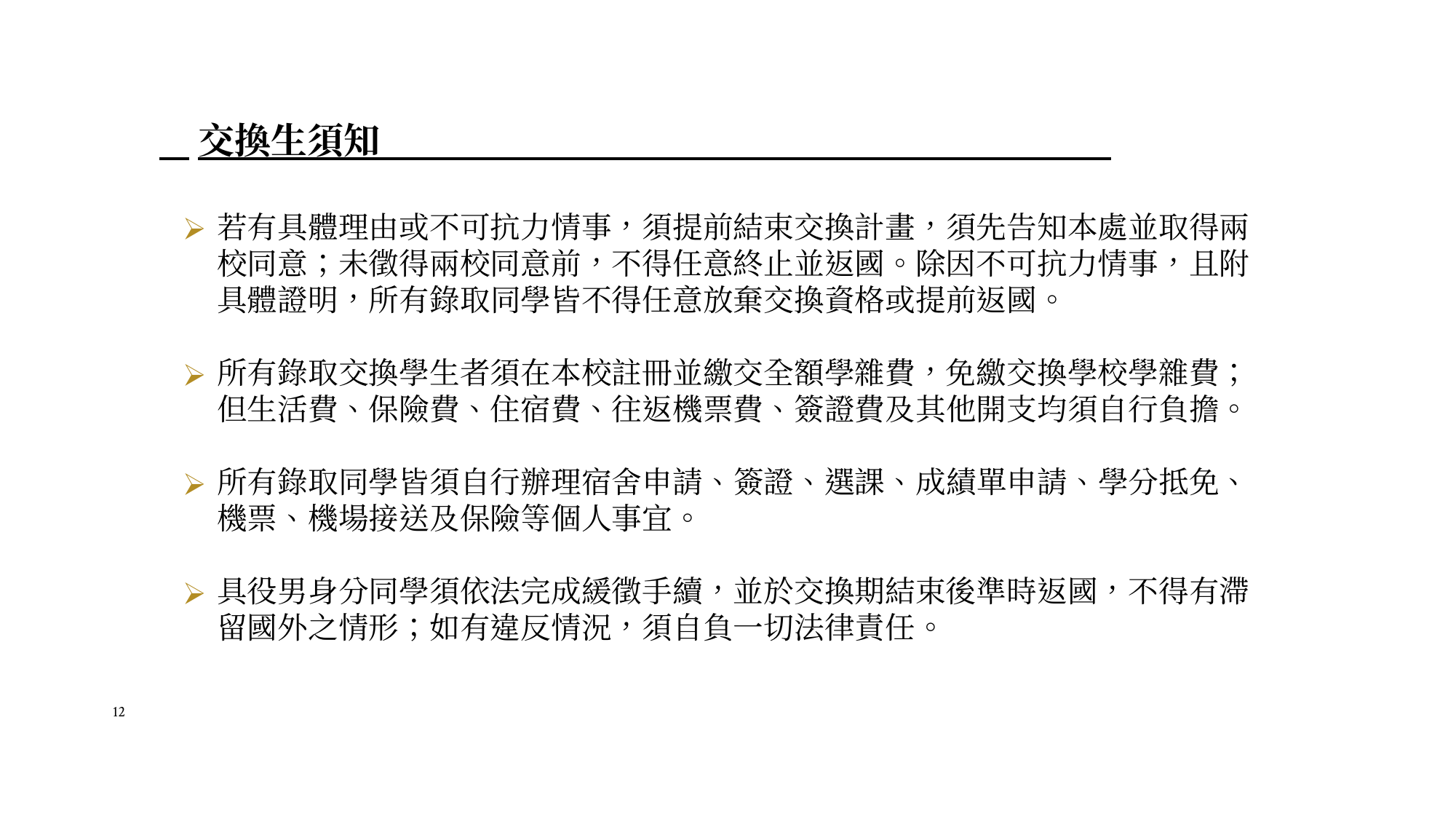

交換生須知
若有具體理由或不可抗力情事，須提前結束交換計畫，須先告知本處並取得兩校同意；未徵得兩校同意前，不得任意終止並返國。除因不可抗力情事，且附具體證明，所有錄取同學皆不得任意放棄交換資格或提前返國。

所有錄取交換學生者須在本校註冊並繳交全額學雜費，免繳交換學校學雜費；但生活費、保險費、住宿費、往返機票費、簽證費及其他開支均須自行負擔。

所有錄取同學皆須自行辦理宿舍申請、簽證、選課、成績單申請、學分抵免、機票、機場接送及保險等個人事宜。

具役男身分同學須依法完成緩徵手續，並於交換期結束後準時返國，不得有滯留國外之情形；如有違反情況，須自負一切法律責任。
12